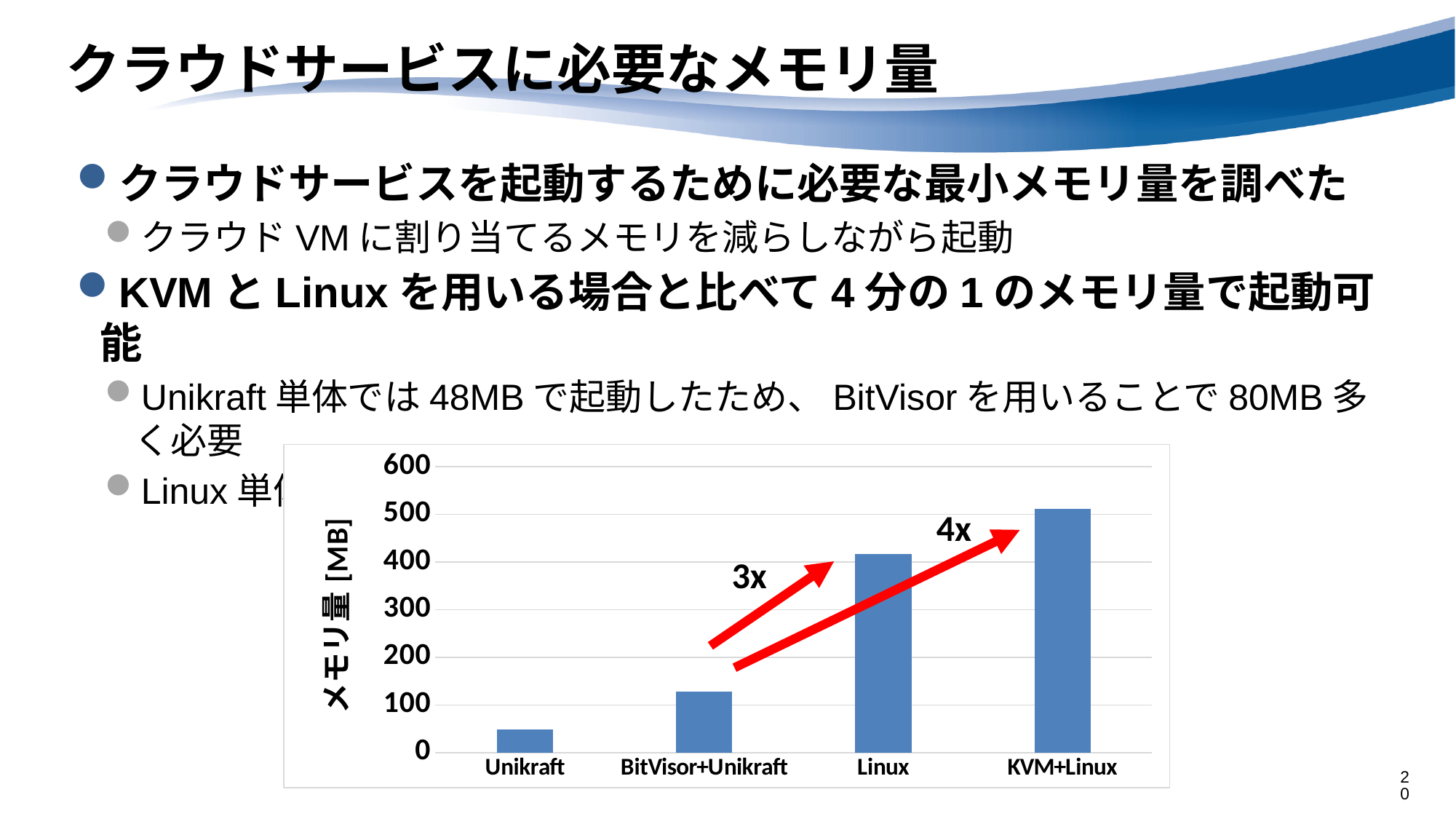

# クラウドサービスに必要なメモリ量
クラウドサービスを起動するために必要な最小メモリ量を調べた
クラウドVMに割り当てるメモリを減らしながら起動
KVMとLinuxを用いる場合と比べて4分の1のメモリ量で起動可能
Unikraft単体では48MBで起動したため、BitVisorを用いることで80MB多く必要
Linux単体を起動する場合の3分の1程度

### Chart

| Category |  |
|---|---|
| Unikraft | 48.0 |
| BitVisor+Unikraft | 128.0 |
| Linux | 416.0 |
| KVM+Linux | 512.0 |
4x
3x
20